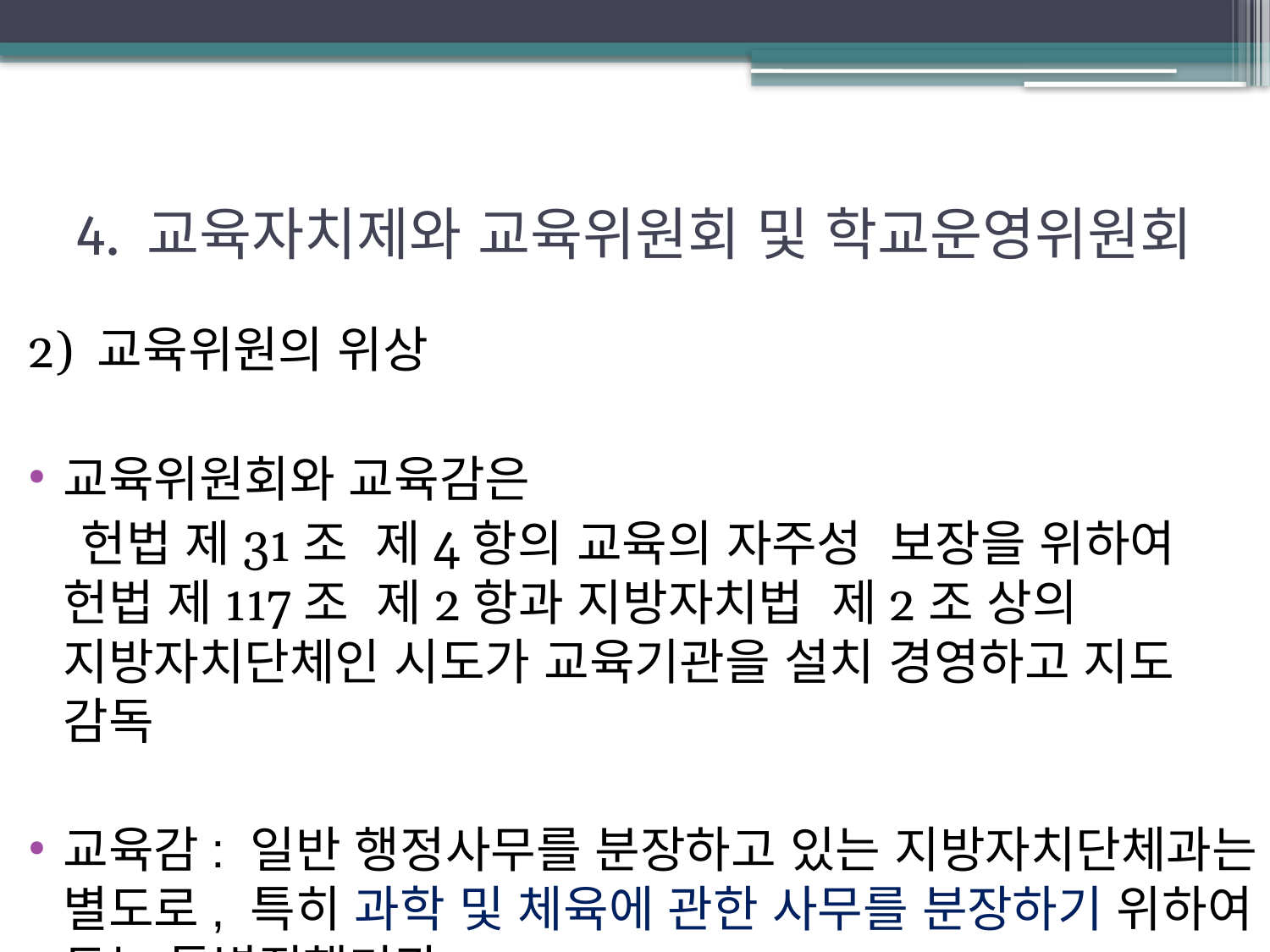

# 4. 교육자치제와 교육위원회 및 학교운영위원회
2) 교육위원의 위상

교육위원회와 교육감은
   헌법 제31조  제4항의 교육의 자주성  보장을 위하여 헌법 제117조  제2항과 지방자치법  제2조 상의  지방자치단체인 시도가 교육기관을 설치 경영하고 지도 감독

교육감: 일반 행정사무를 분장하고 있는 지방자치단체과는 별도로, 특히 과학 및 체육에 관한 사무를 분장하기 위하여 두는 특별집행기관